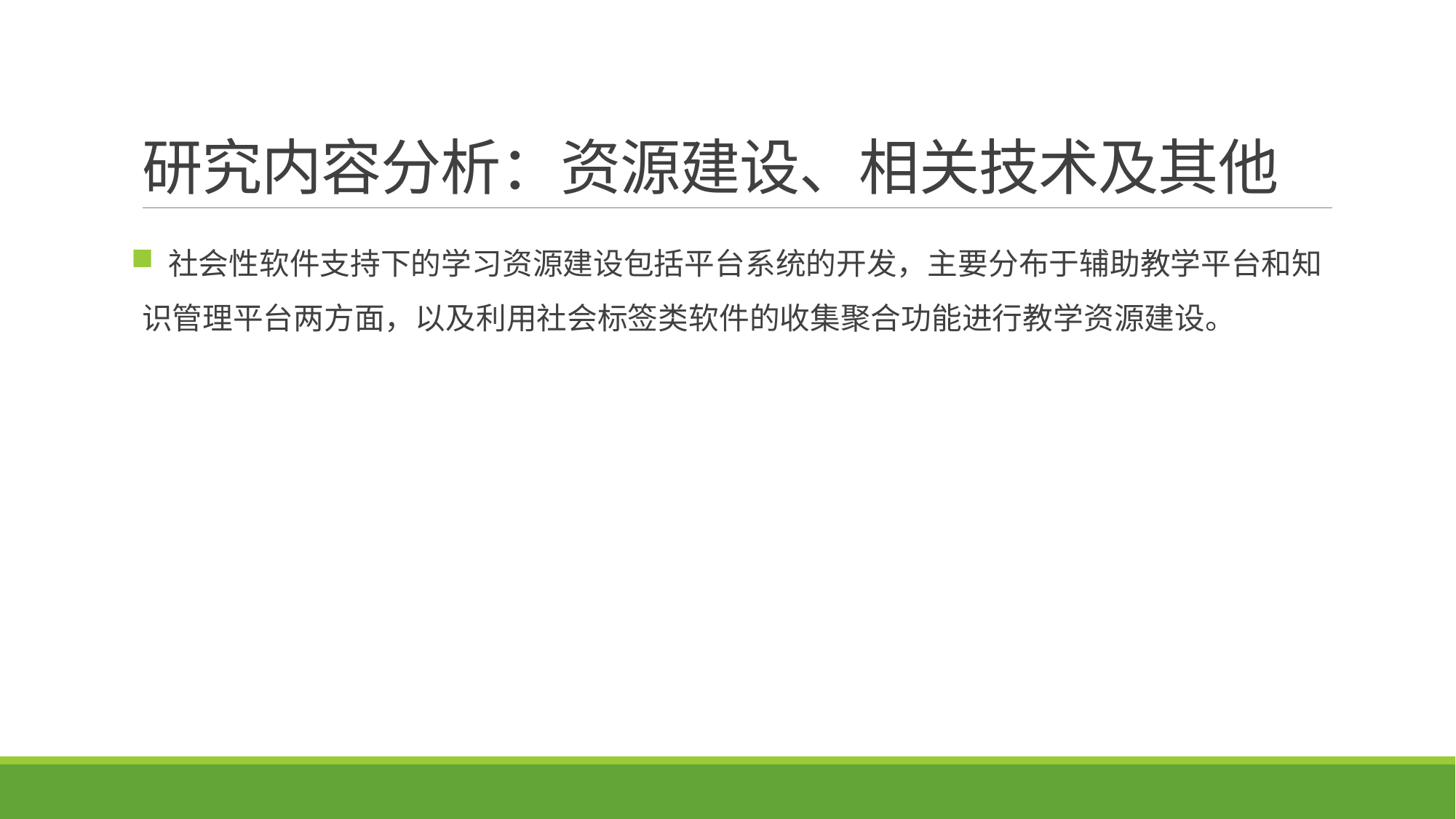

# 研究内容分析：资源建设、相关技术及其他
 社会性软件支持下的学习资源建设包括平台系统的开发，主要分布于辅助教学平台和知识管理平台两方面，以及利用社会标签类软件的收集聚合功能进行教学资源建设。